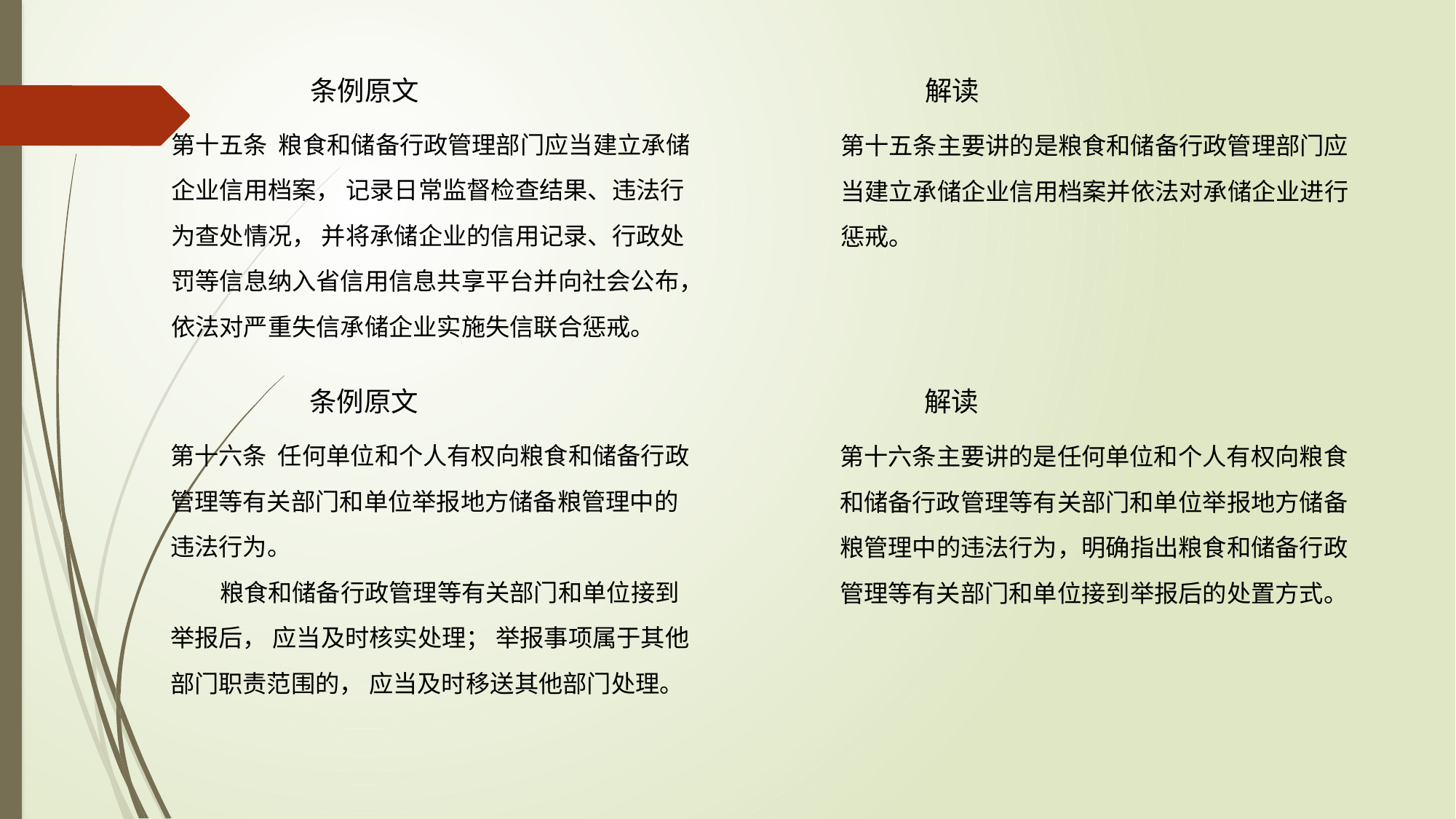

条例原文                                                                                  解读
第十五条  粮食和储备行政管理部门应当建立承储企业信用档案， 记录日常监督检查结果、违法行为查处情况， 并将承储企业的信用记录、行政处罚等信息纳入省信用信息共享平台并向社会公布，依法对严重失信承储企业实施失信联合惩戒。
第十五条主要讲的是粮食和储备行政管理部门应当建立承储企业信用档案并依法对承储企业进行惩戒。
                            条例原文                                                                                  解读
第十六条  任何单位和个人有权向粮食和储备行政管理等有关部门和单位举报地方储备粮管理中的违法行为。
        粮食和储备行政管理等有关部门和单位接到举报后， 应当及时核实处理； 举报事项属于其他部门职责范围的， 应当及时移送其他部门处理。
第十六条主要讲的是任何单位和个人有权向粮食和储备行政管理等有关部门和单位举报地方储备粮管理中的违法行为，明确指出粮食和储备行政管理等有关部门和单位接到举报后的处置方式。